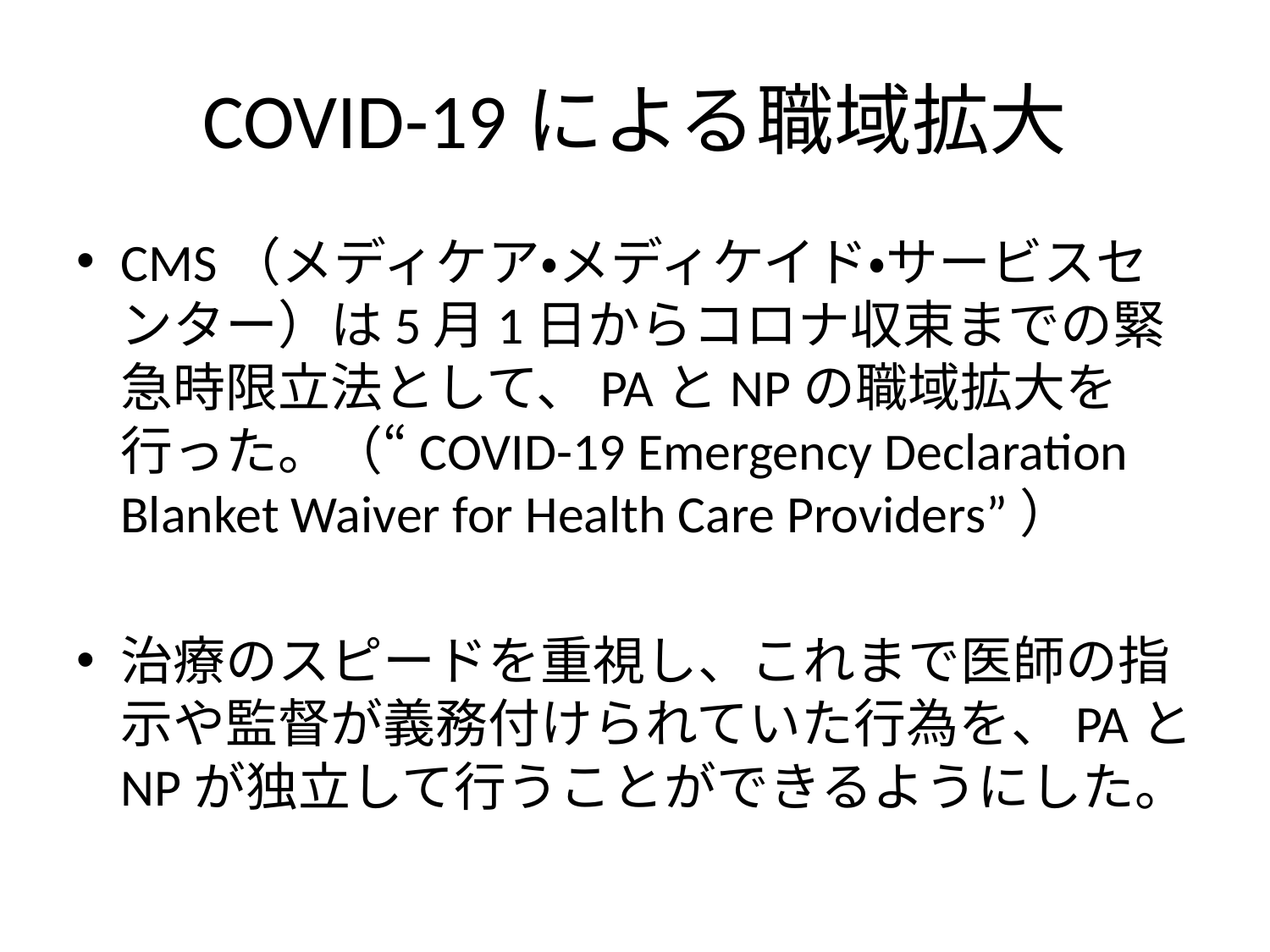

# COVID-19による職域拡大
CMS（メディケア・メディケイド・サービスセンター）は5月1日からコロナ収束までの緊急時限立法として、PAとNPの職域拡大を行った。（“COVID-19 Emergency Declaration Blanket Waiver for Health Care Providers”）

治療のスピードを重視し、これまで医師の指示や監督が義務付けられていた行為を、PAとNPが独立して行うことができるようにした。